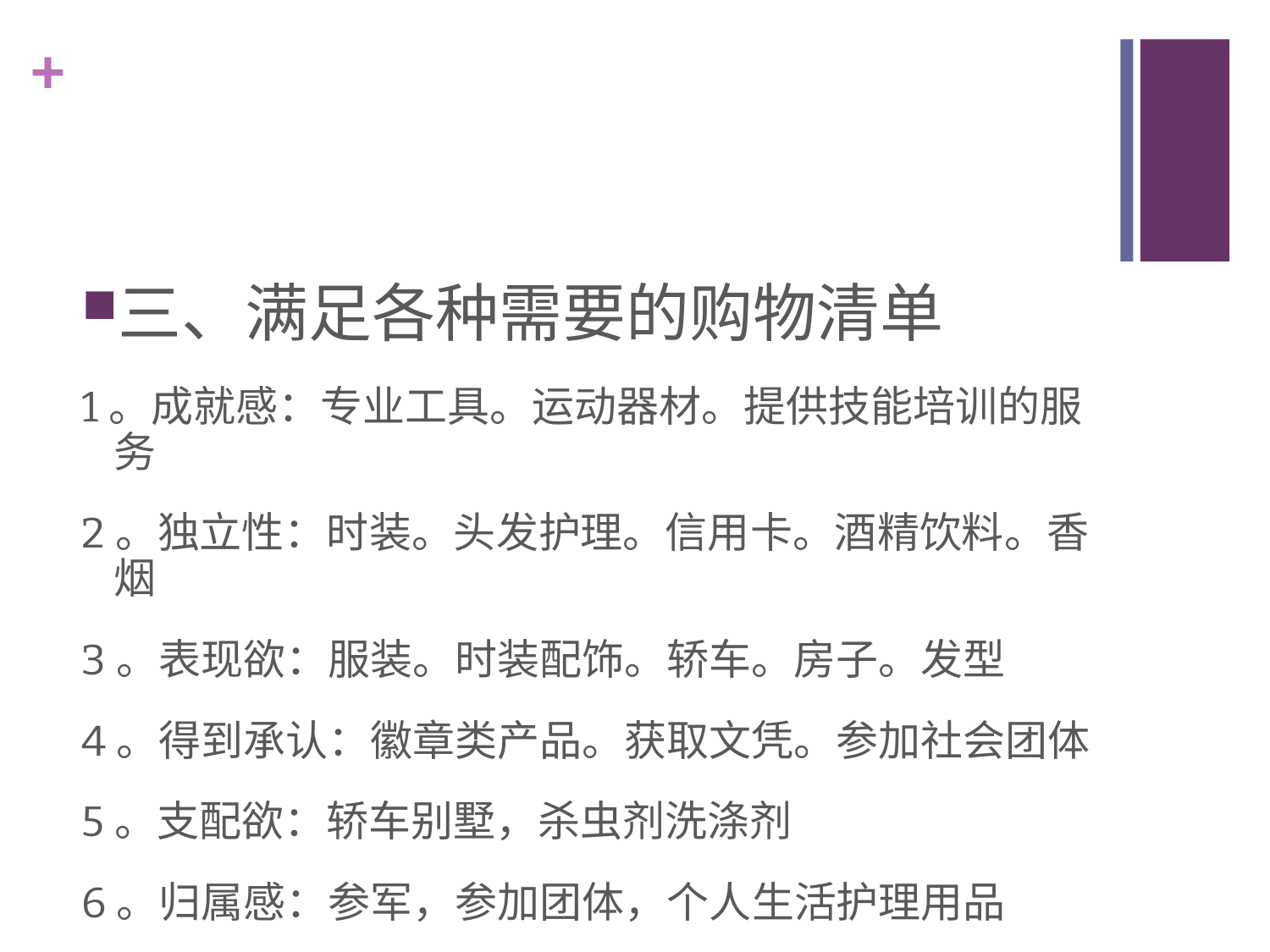

#
三、满足各种需要的购物清单
1。成就感：专业工具。运动器材。提供技能培训的服务
2。独立性：时装。头发护理。信用卡。酒精饮料。香烟
3。表现欲：服装。时装配饰。轿车。房子。发型
4。得到承认：徽章类产品。获取文凭。参加社会团体
5。支配欲：轿车别墅，杀虫剂洗涤剂
6。归属感：参军，参加团体，个人生活护理用品
7。抚育：用于照顾儿童和宠物的产品，园艺，烹饪和料理家务，洗衣，志愿者和慈善工作
8。求助心态：个人服务，豪华轿车，沙龙，矿泉疗养地，咨询服务